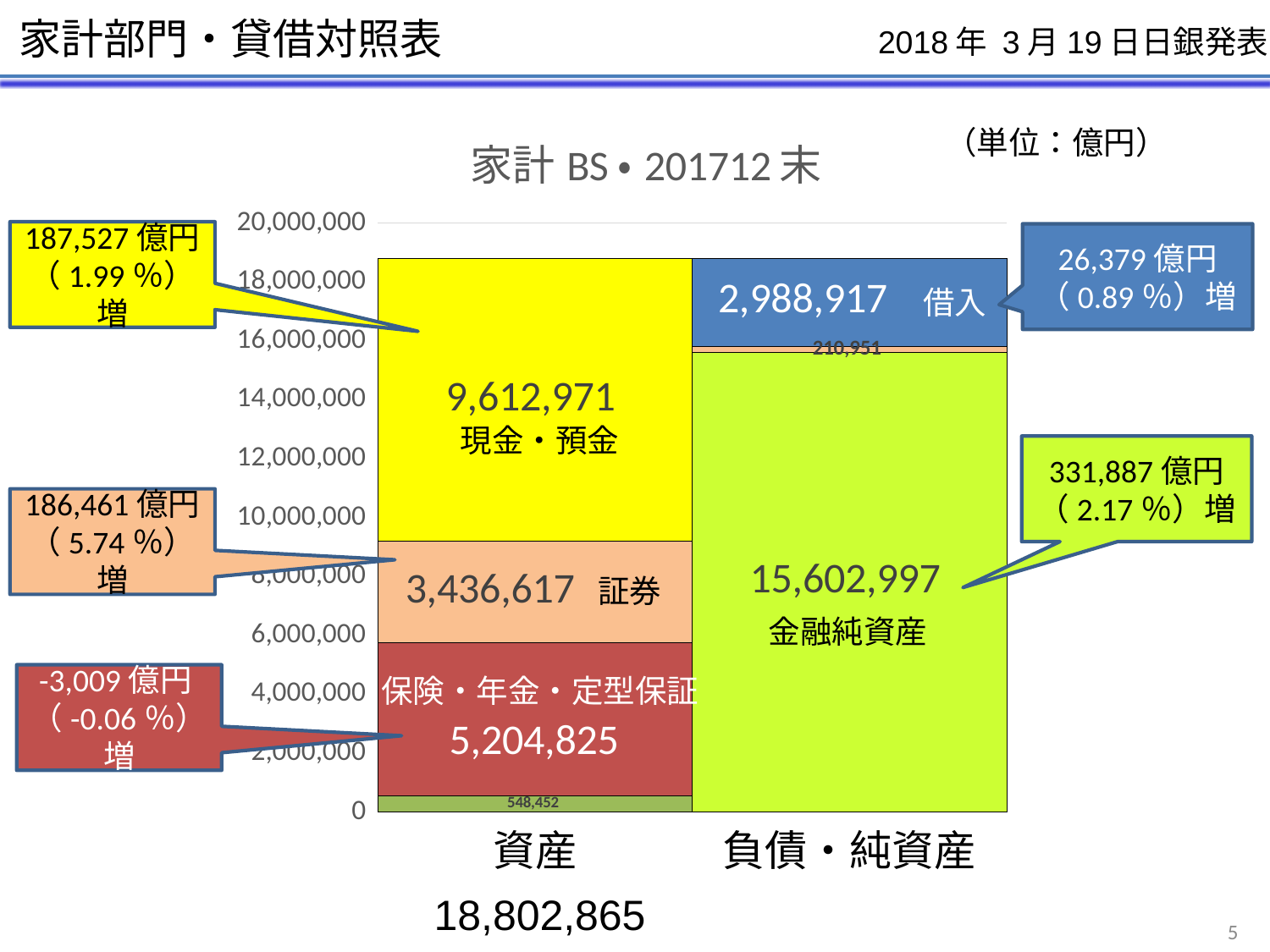

家計部門・貸借対照表
2018年 3月19日日銀発表

[unsupported chart]

（単位：億円）
187,527億円（1.99％）増
26,379億円（0.89％）増
借入
現金・預金
331,887億円（2.17％）増
186,461億円（5.74％）増
証券
金融純資産
-3,009億円  （-0.06％）増
保険・年金・定型保証
18,802,865
5